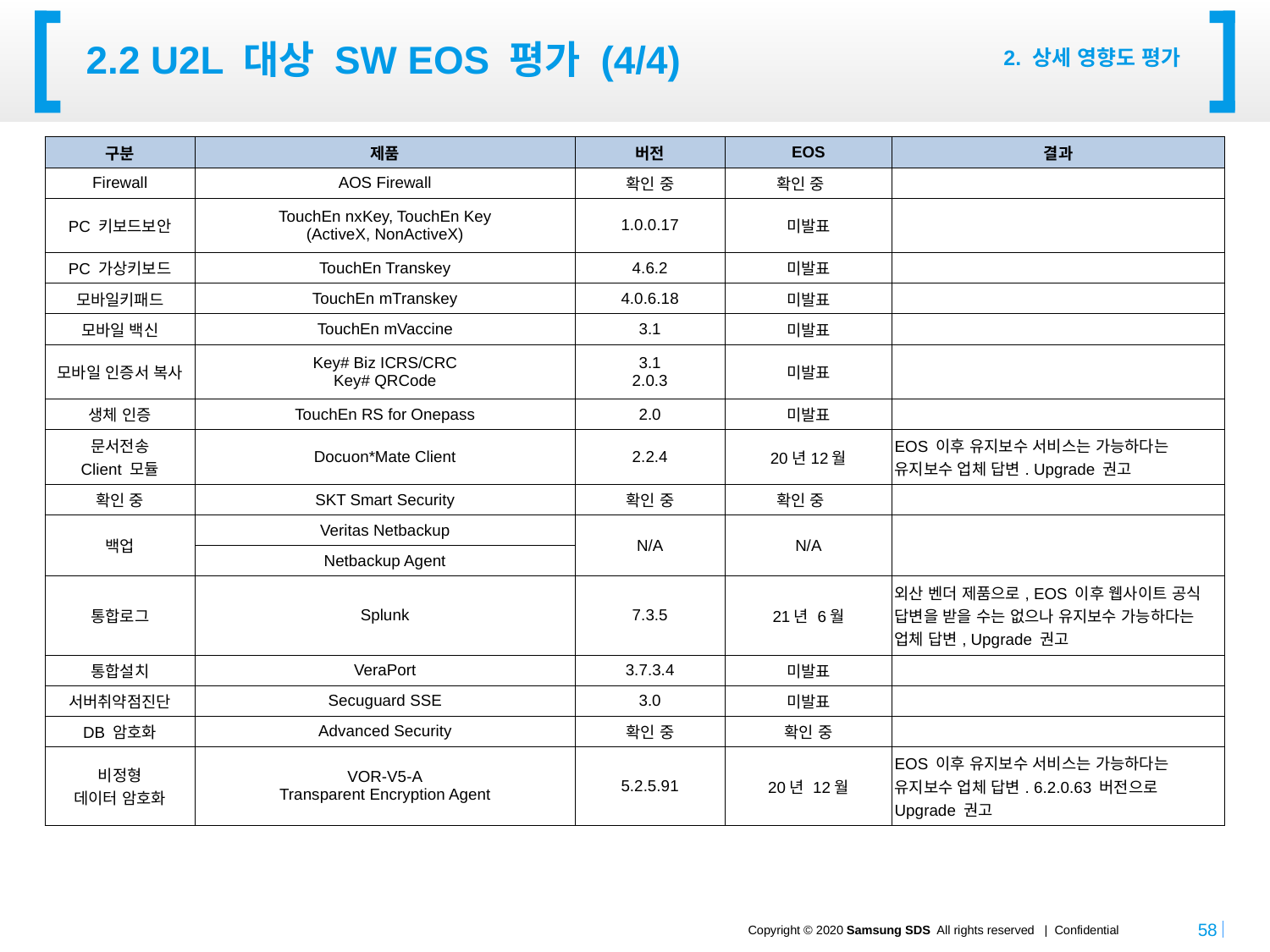

# 2.2 U2L 대상 SW EOS 평가 (4/4)
2. 상세 영향도 평가
| 구분 | 제품 | 버전 | EOS | 결과 |
| --- | --- | --- | --- | --- |
| Firewall | AOS Firewall | 확인 중 | 확인 중 |  |
| PC 키보드보안 | TouchEn nxKey, TouchEn Key (ActiveX, NonActiveX) | 1.0.0.17 | 미발표 |  |
| PC 가상키보드 | TouchEn Transkey | 4.6.2 | 미발표 |  |
| 모바일키패드 | TouchEn mTranskey | 4.0.6.18 | 미발표 |  |
| 모바일 백신 | TouchEn mVaccine | 3.1 | 미발표 |  |
| 모바일 인증서 복사 | Key# Biz ICRS/CRC Key# QRCode | 3.1 2.0.3 | 미발표 |  |
| 생체 인증 | TouchEn RS for Onepass | 2.0 | 미발표 |  |
| 문서전송 Client 모듈 | Docuon\*Mate Client | 2.2.4 | 20년12월 | EOS 이후 유지보수 서비스는 가능하다는 유지보수 업체 답변. Upgrade 권고 |
| 확인 중 | SKT Smart Security | 확인 중 | 확인 중 |  |
| 백업 | Veritas Netbackup | N/A | N/A |  |
|  | Netbackup Agent |  |  |  |
| 통합로그 | Splunk | 7.3.5 | 21년 6월 | 외산 벤더 제품으로, EOS 이후 웹사이트 공식 답변을 받을 수는 없으나 유지보수 가능하다는 업체 답변, Upgrade 권고 |
| 통합설치 | VeraPort | 3.7.3.4 | 미발표 |  |
| 서버취약점진단 | Secuguard SSE | 3.0 | 미발표 |  |
| DB 암호화 | Advanced Security | 확인 중 | 확인 중 |  |
| 비정형 데이터 암호화 | VOR-V5-A Transparent Encryption Agent | 5.2.5.91 | 20년 12월 | EOS 이후 유지보수 서비스는 가능하다는 유지보수 업체 답변. 6.2.0.63 버전으로 Upgrade 권고 |